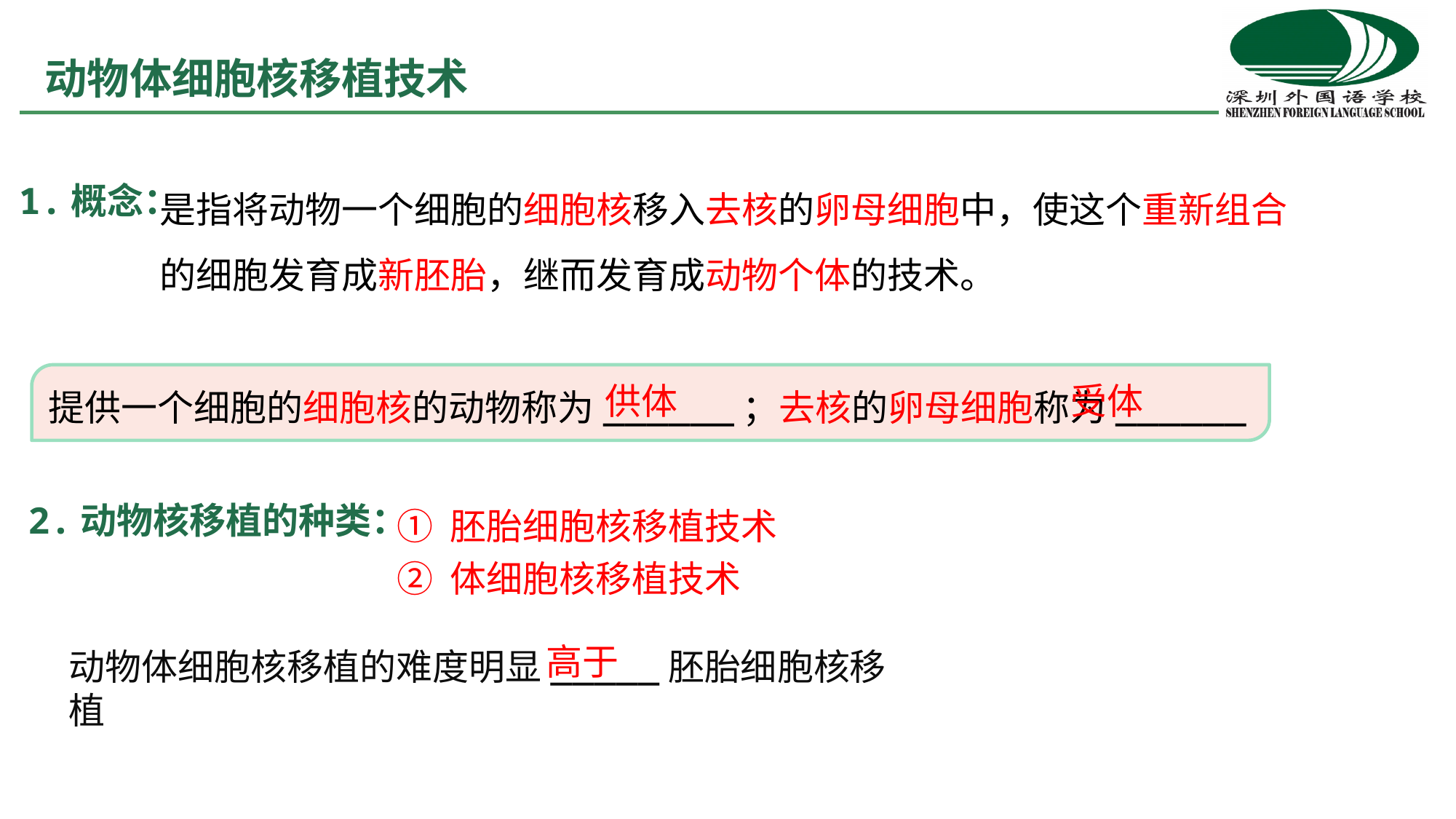

动物体细胞核移植技术
是指将动物一个细胞的细胞核移入去核的卵母细胞中，使这个重新组合的细胞发育成新胚胎，继而发育成动物个体的技术。
1.概念：
提供一个细胞的细胞核的动物称为______；去核的卵母细胞称为______
供体
受体
① 胚胎细胞核移植技术
② 体细胞核移植技术
2.动物核移植的种类：
动物体细胞核移植的难度明显_____胚胎细胞核移植
高于